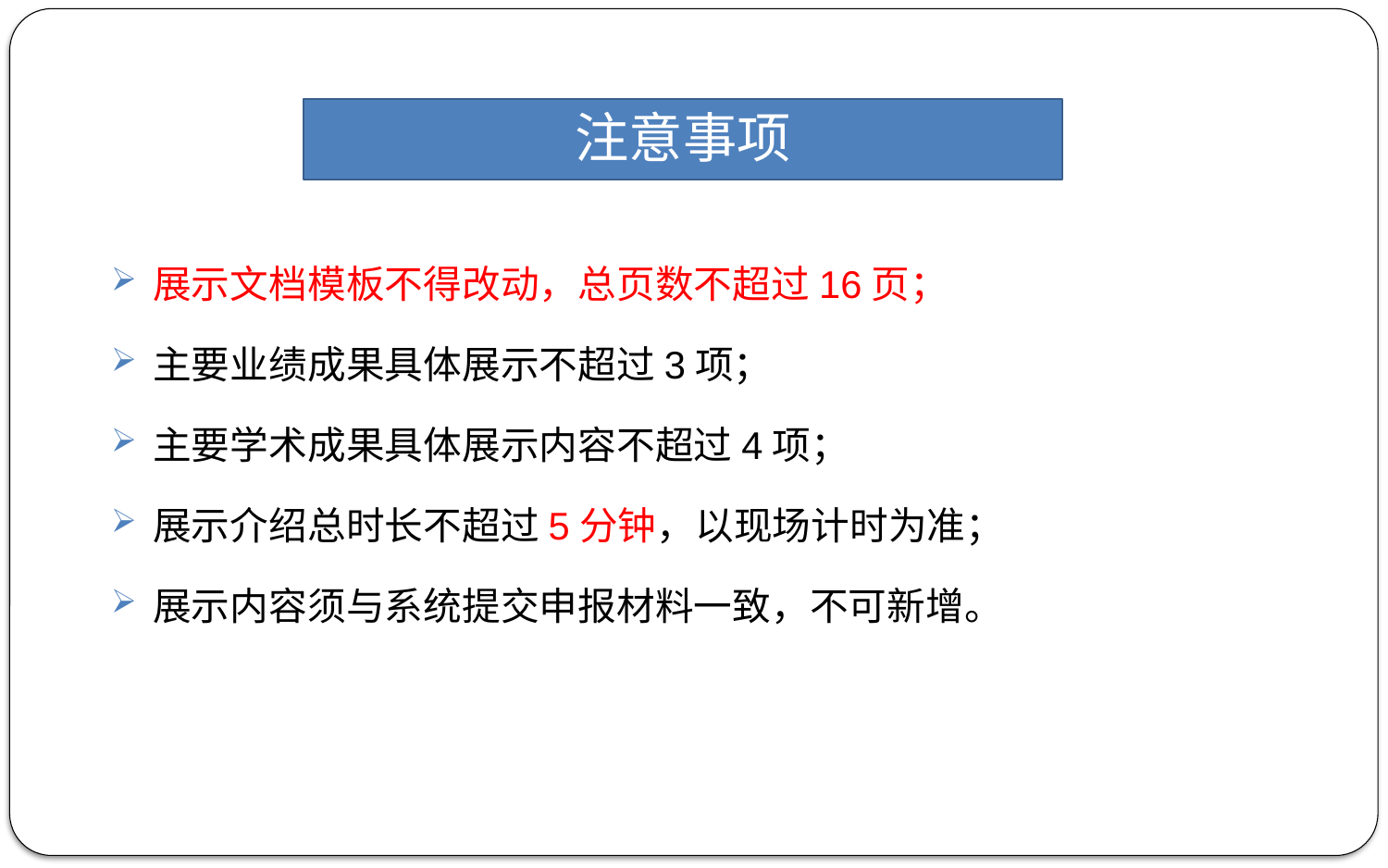

# 注意事项
展示文档模板不得改动，总页数不超过16页；
主要业绩成果具体展示不超过3项；
主要学术成果具体展示内容不超过4项；
展示介绍总时长不超过5分钟，以现场计时为准；
展示内容须与系统提交申报材料一致，不可新增。